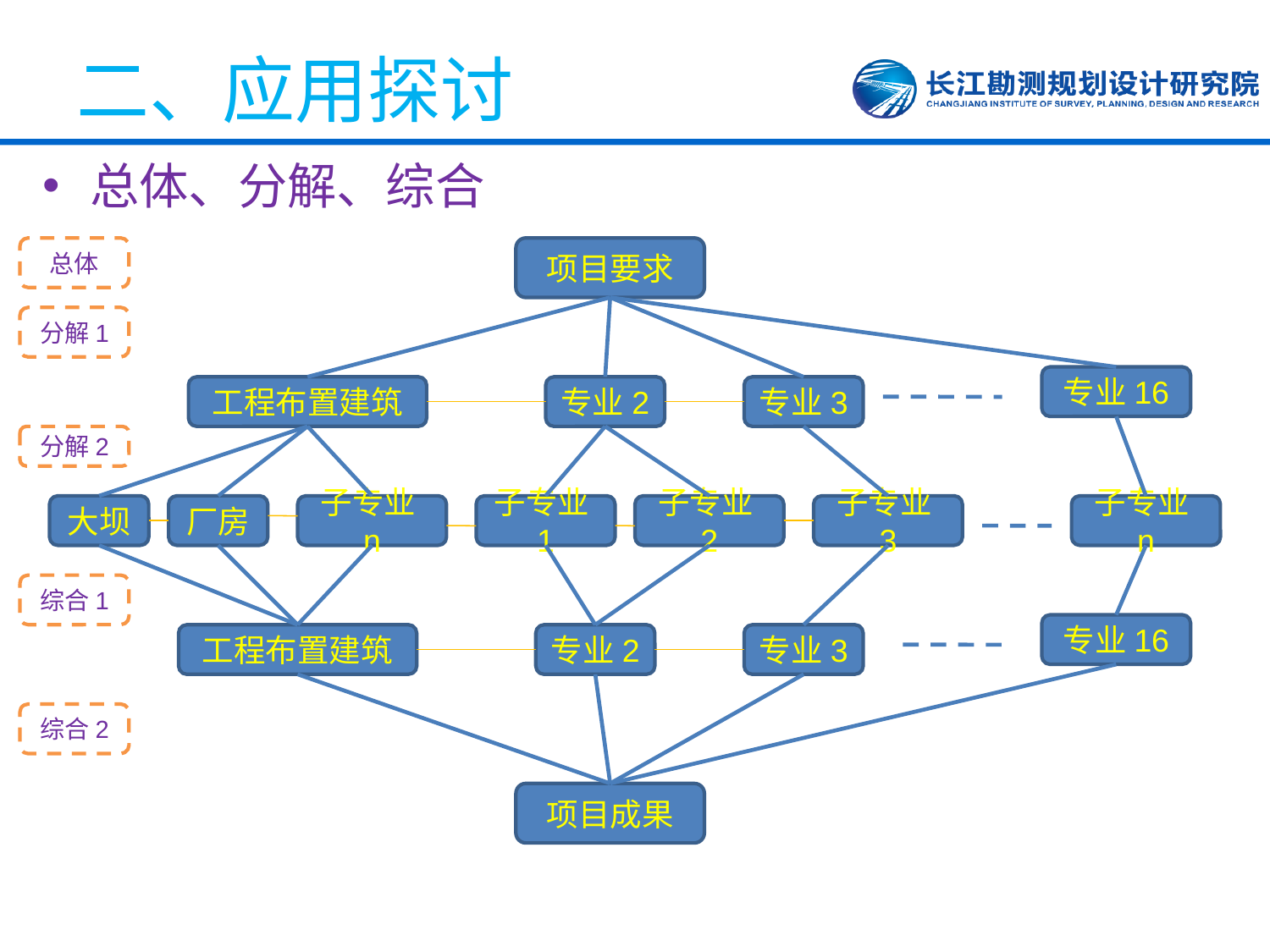

# 二、应用探讨
总体、分解、综合

总体
项目要求
分解1
专业16
工程布置建筑
专业2
专业3
分解2
大坝
厂房
子专业n
子专业1
子专业2
子专业3
子专业n
综合1
专业16
工程布置建筑
专业2
专业3
综合2
项目成果